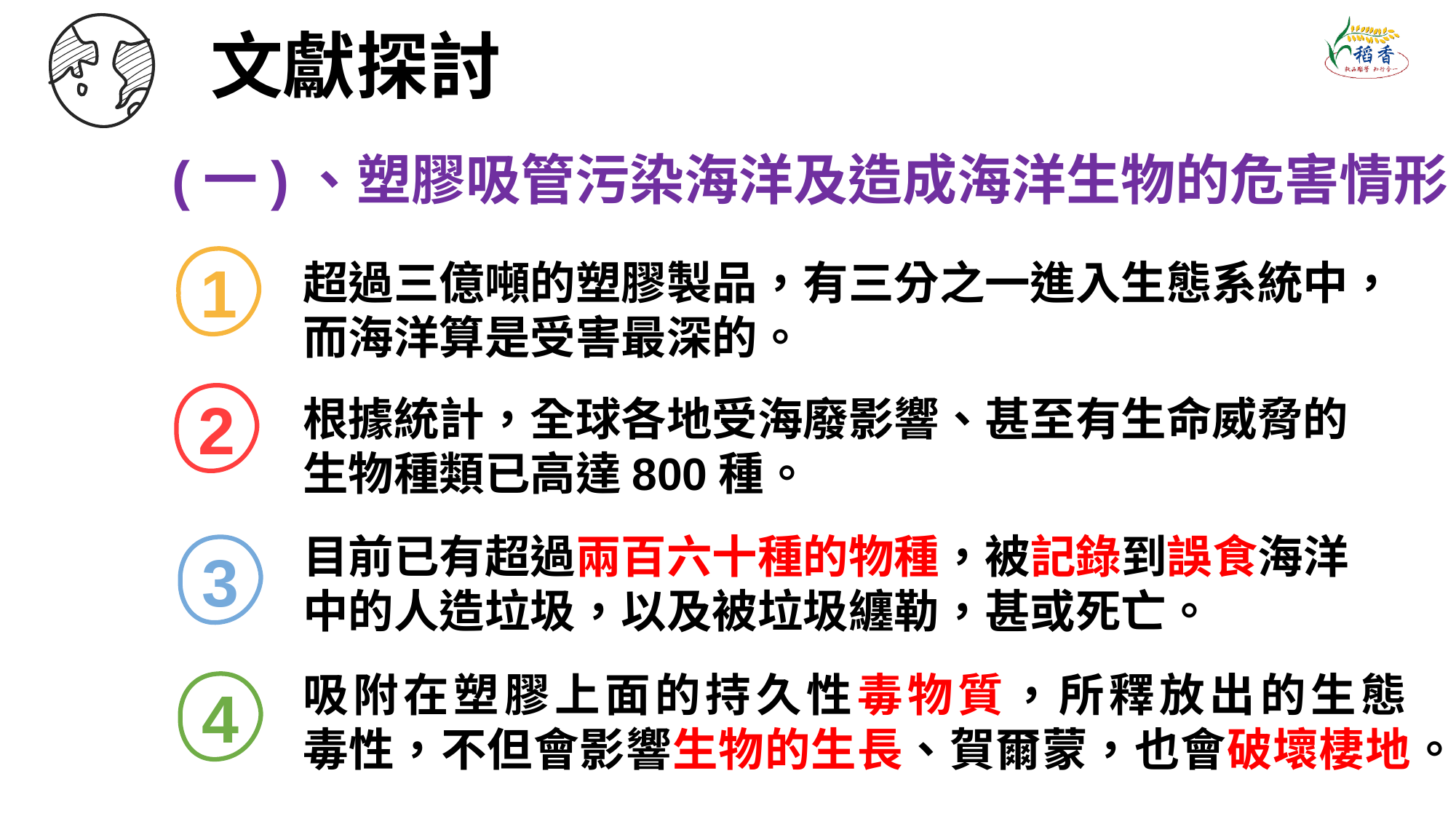

文獻探討

(一)、塑膠吸管污染海洋及造成海洋生物的危害情形

1
超過三億噸的塑膠製品，有三分之一進入生態系統中，而海洋算是受害最深的。

根據統計，全球各地受海廢影響、甚至有生命威脅的生物種類已高達800種。
2

目前已有超過兩百六十種的物種，被記錄到誤食海洋中的人造垃圾，以及被垃圾纏勒，甚或死亡。
3
吸附在塑膠上面的持久性毒物質，所釋放出的生態
毒性，不但會影響生物的生長、賀爾蒙，也會破壞棲地。
4